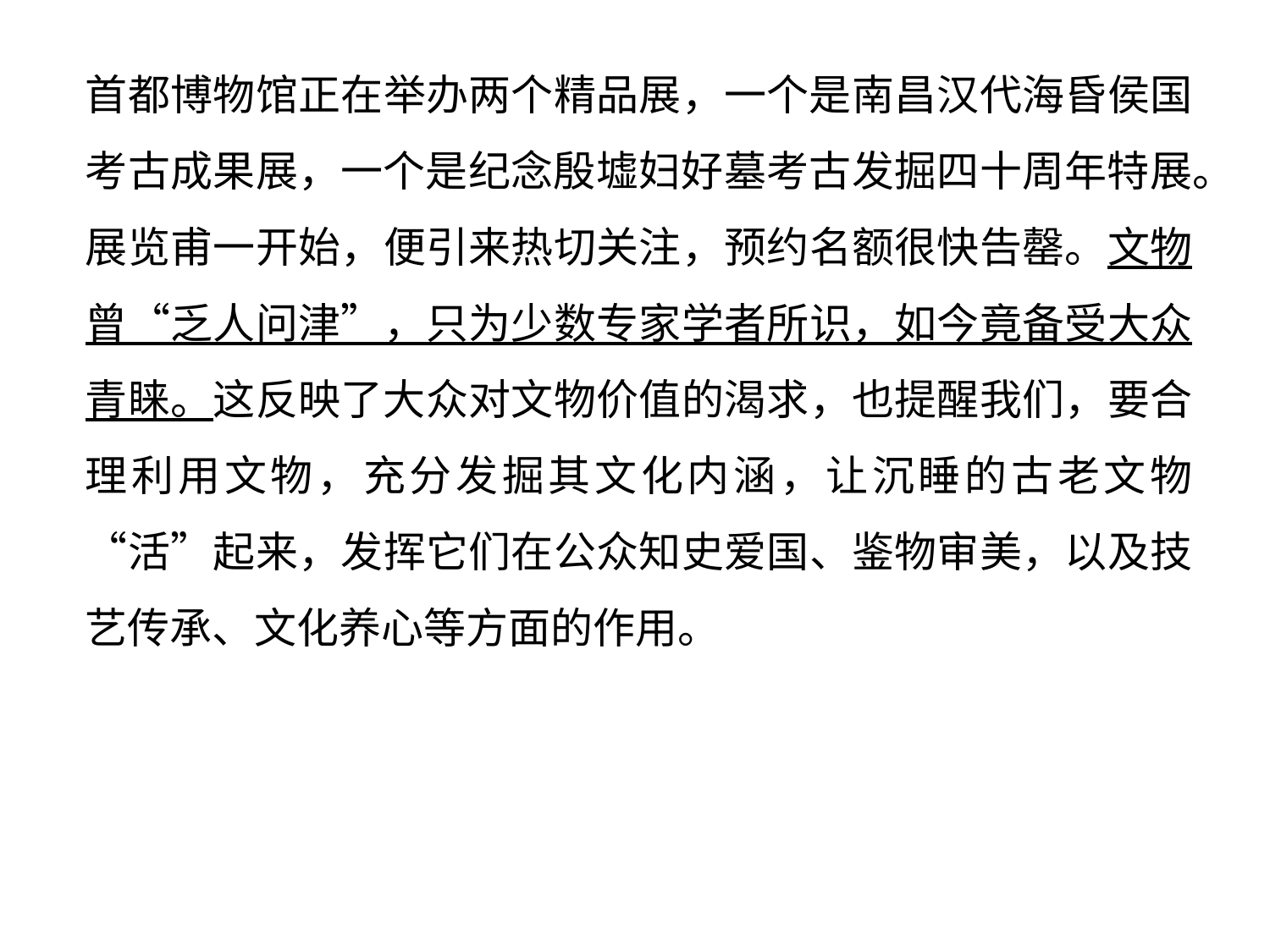

首都博物馆正在举办两个精品展，一个是南昌汉代海昏侯国考古成果展，一个是纪念殷墟妇好墓考古发掘四十周年特展。展览甫一开始，便引来热切关注，预约名额很快告罄。文物曾“乏人问津”，只为少数专家学者所识，如今竟备受大众青睐。这反映了大众对文物价值的渴求，也提醒我们，要合理利用文物，充分发掘其文化内涵，让沉睡的古老文物“活”起来，发挥它们在公众知史爱国、鉴物审美，以及技艺传承、文化养心等方面的作用。